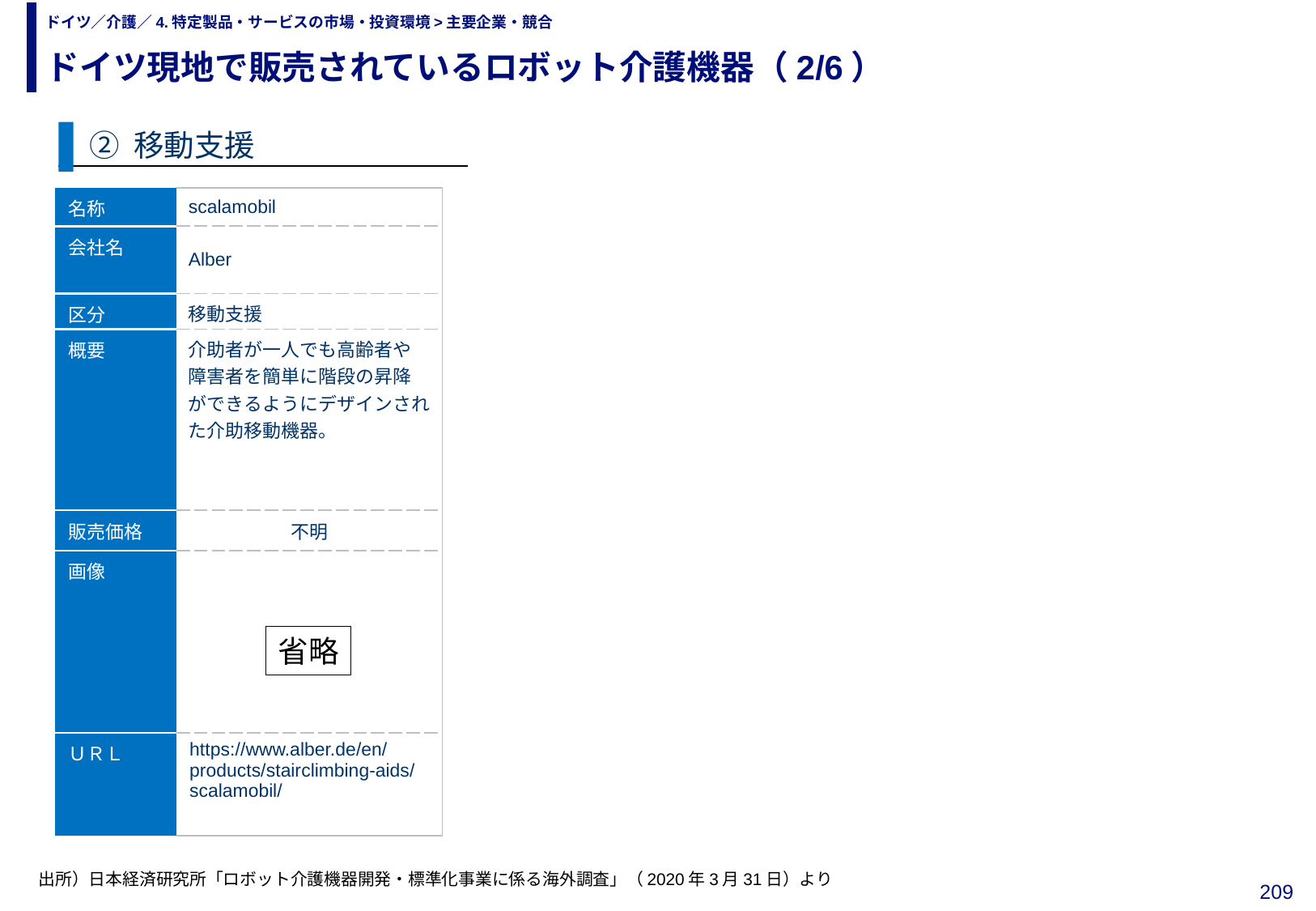

ドイツ現地で販売されているロボット介護機器（2/6）
# ドイツ／介護／4.特定製品・サービスの市場・投資環境>主要企業・競合
② 移動支援

| 名称 | scalamobil |
| --- | --- |
| 会社名 | Alber |
| 区分 | 移動支援 |
| 概要 | 介助者が一人でも高齢者や障害者を簡単に階段の昇降ができるようにデザインされた介助移動機器。 |
| 販売価格 | 不明 |
| 画像 |  |
| ＵＲＬ | https://www.alber.de/en/products/stairclimbing-aids/scalamobil/ |
省略
出所）日本経済研究所「ロボット介護機器開発・標準化事業に係る海外調査」（2020年3月31日）より